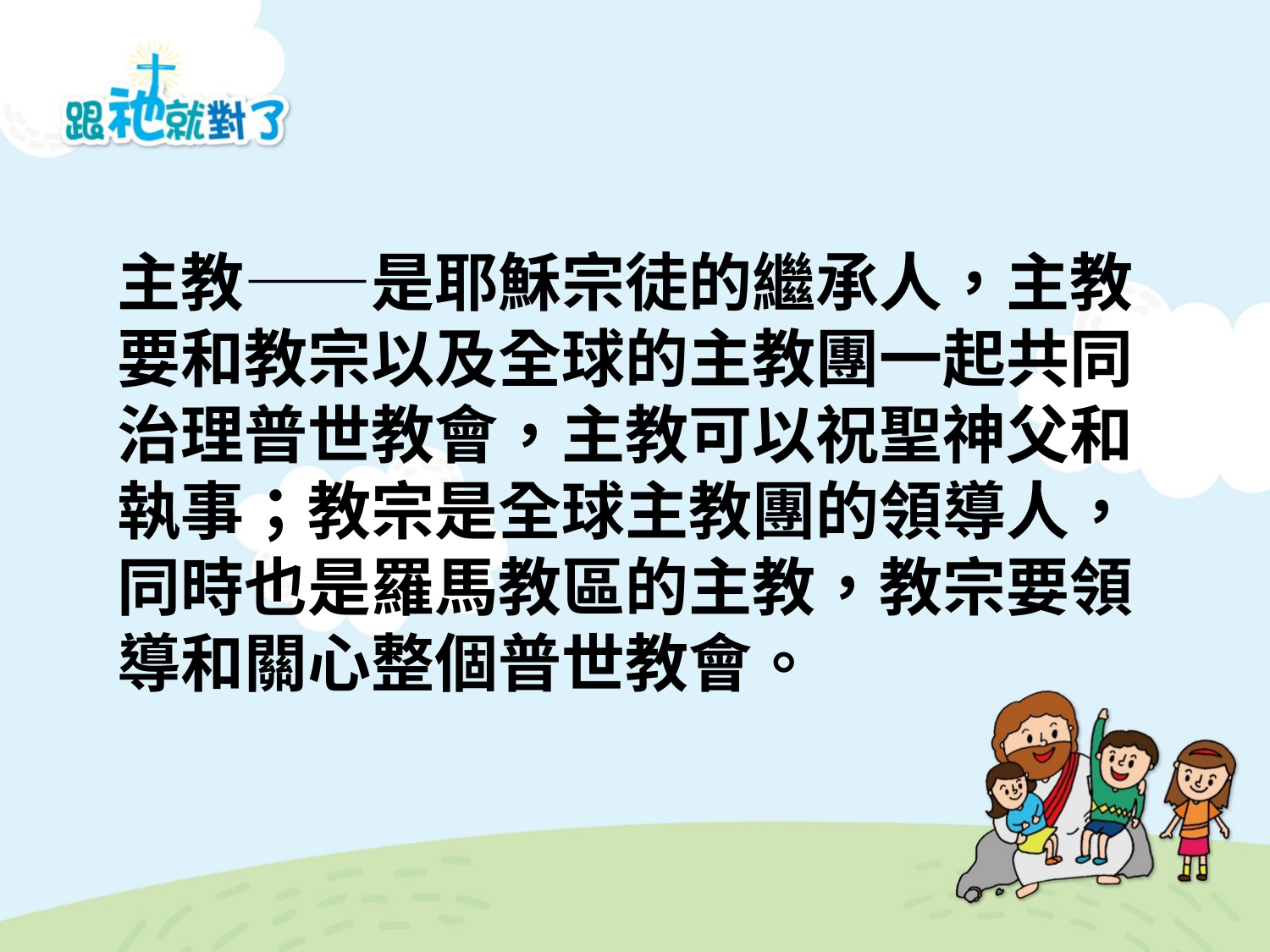

主教——是耶穌宗徒的繼承人，主教要和教宗以及全球的主教團一起共同治理普世教會，主教可以祝聖神父和執事；教宗是全球主教團的領導人，同時也是羅馬教區的主教，教宗要領導和關心整個普世教會。